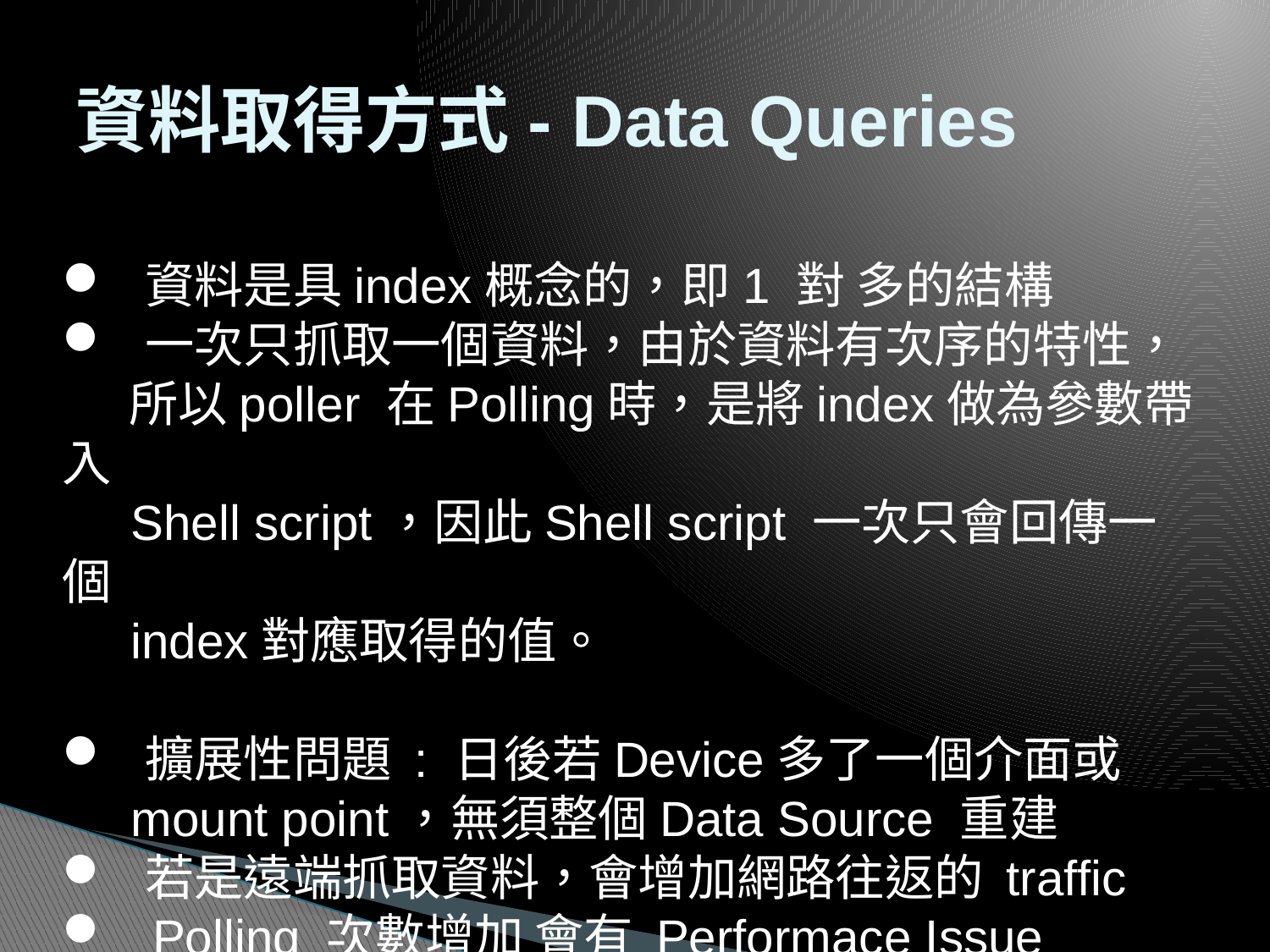

# 資料取得方式- Data Queries
  資料是具index概念的，即1 對 多的結構
  一次只抓取一個資料，由於資料有次序的特性，
     所以poller 在Polling時，是將index做為參數帶入
     Shell script，因此Shell script 一次只會回傳一個
     index對應取得的值。

  擴展性問題 : 日後若Device多了一個介面或
     mount point，無須整個Data Source 重建
  若是遠端抓取資料，會增加網路往返的 traffic
   Polling 次數增加 會有 Performace Issue